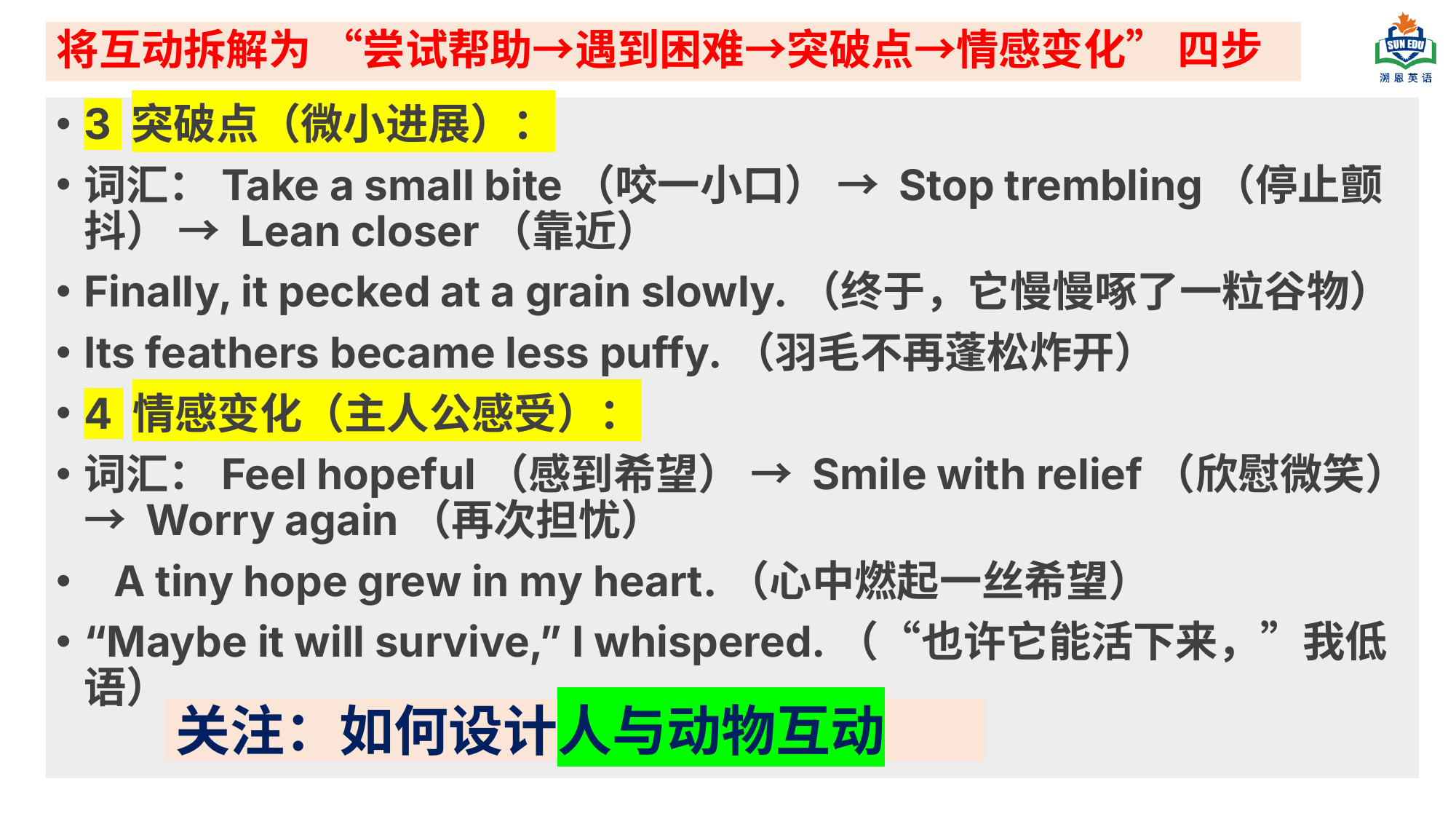

# 将互动拆解为 “尝试帮助→遇到困难→突破点→情感变化” 四步
3 突破点（微小进展）：
词汇：Take a small bite（咬一小口） → Stop trembling（停止颤抖） → Lean closer（靠近）
Finally, it pecked at a grain slowly.（终于，它慢慢啄了一粒谷物）
Its feathers became less puffy.（羽毛不再蓬松炸开）
4 情感变化（主人公感受）：
词汇：Feel hopeful（感到希望） → Smile with relief（欣慰微笑） → Worry again（再次担忧）
   A tiny hope grew in my heart.（心中燃起一丝希望）
“Maybe it will survive,” I whispered.（“也许它能活下来，”我低语）

关注：如何设计人与动物互动